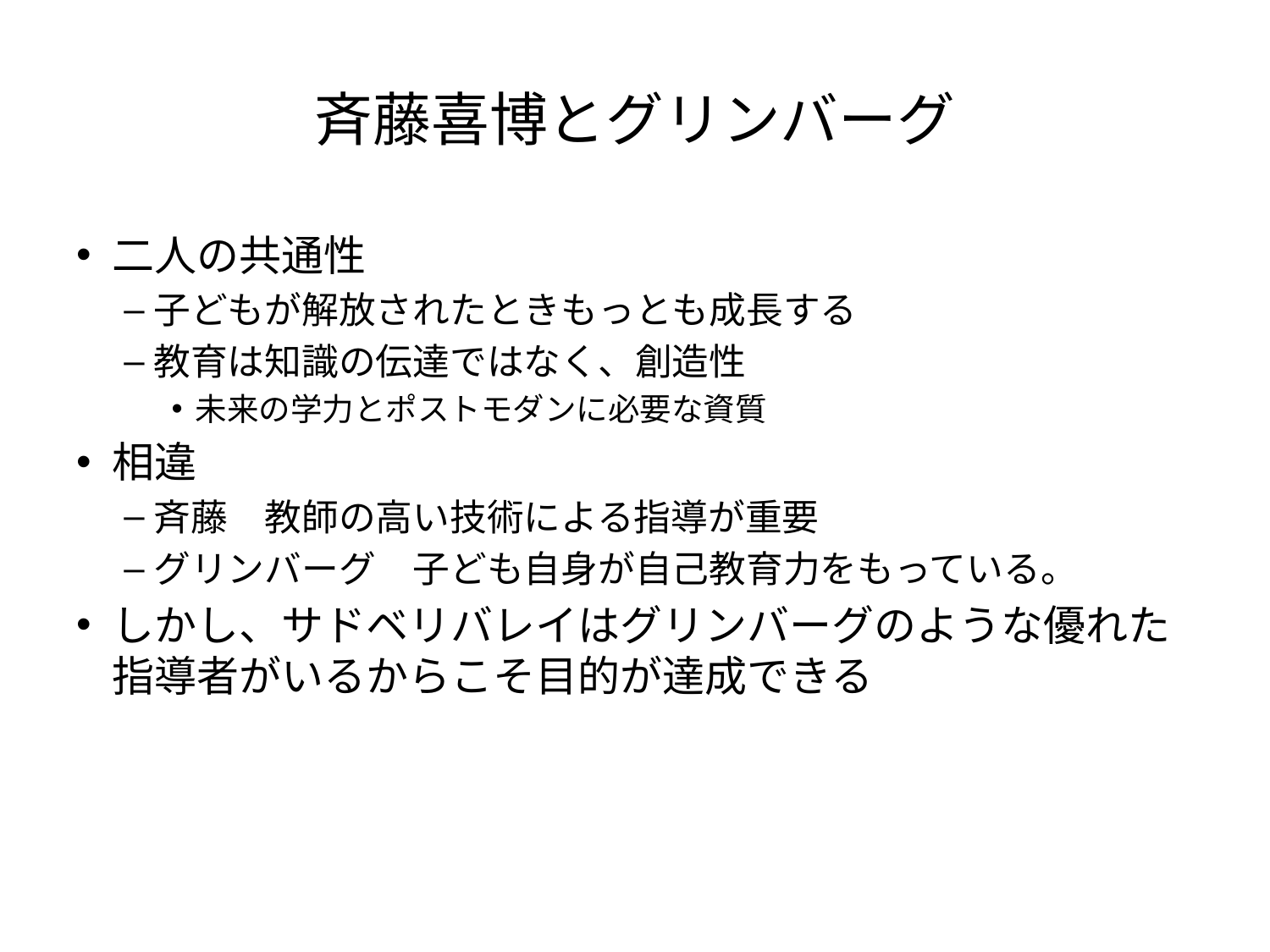

# 斉藤喜博とグリンバーグ
二人の共通性
子どもが解放されたときもっとも成長する
教育は知識の伝達ではなく、創造性
未来の学力とポストモダンに必要な資質
相違
斉藤　教師の高い技術による指導が重要
グリンバーグ　子ども自身が自己教育力をもっている。
しかし、サドベリバレイはグリンバーグのような優れた指導者がいるからこそ目的が達成できる